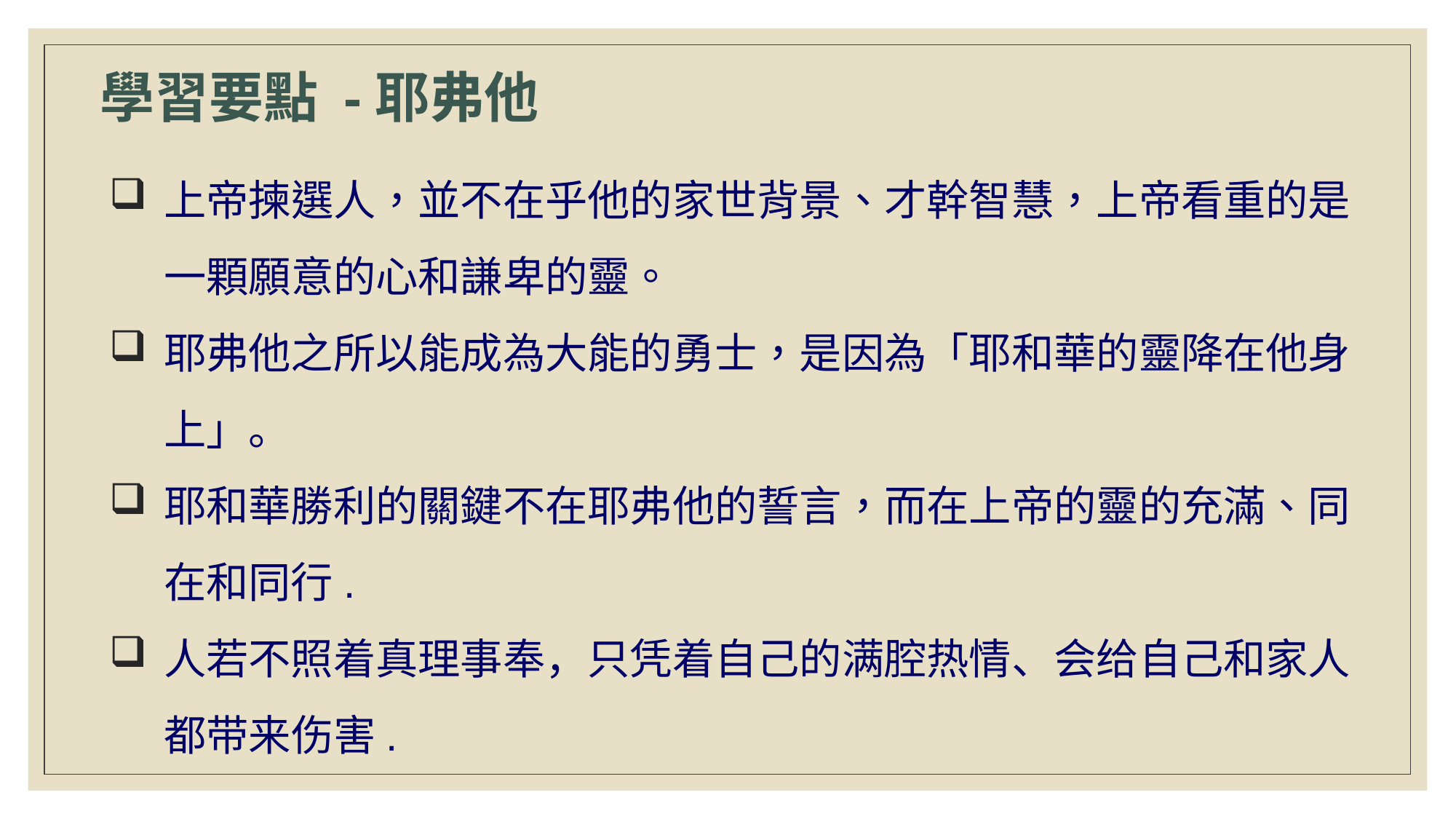

# 學習要點 -耶弗他
上帝揀選人，並不在乎他的家世背景、才幹智慧，上帝看重的是一顆願意的心和謙卑的靈。
耶弗他之所以能成為大能的勇士，是因為「耶和華的靈降在他身上」。
耶和華勝利的關鍵不在耶弗他的誓言，而在上帝的靈的充滿、同在和同行.
人若不照着真理事奉，只凭着自己的满腔热情、会给自己和家人都带来伤害.